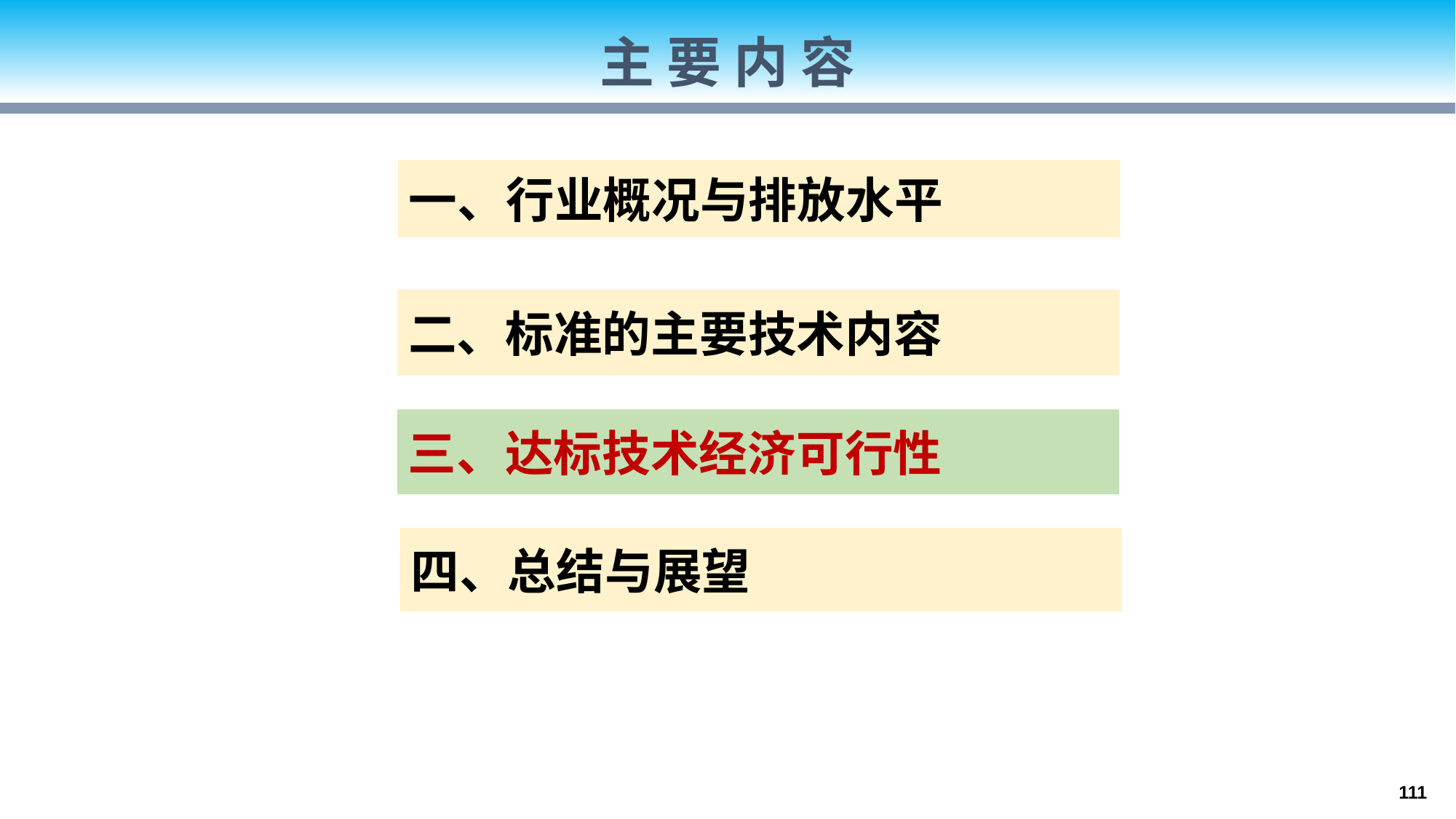

# 主 要 内 容
一、行业概况与排放水平
二、标准的主要技术内容
三、达标技术经济可行性
四、总结与展望
111